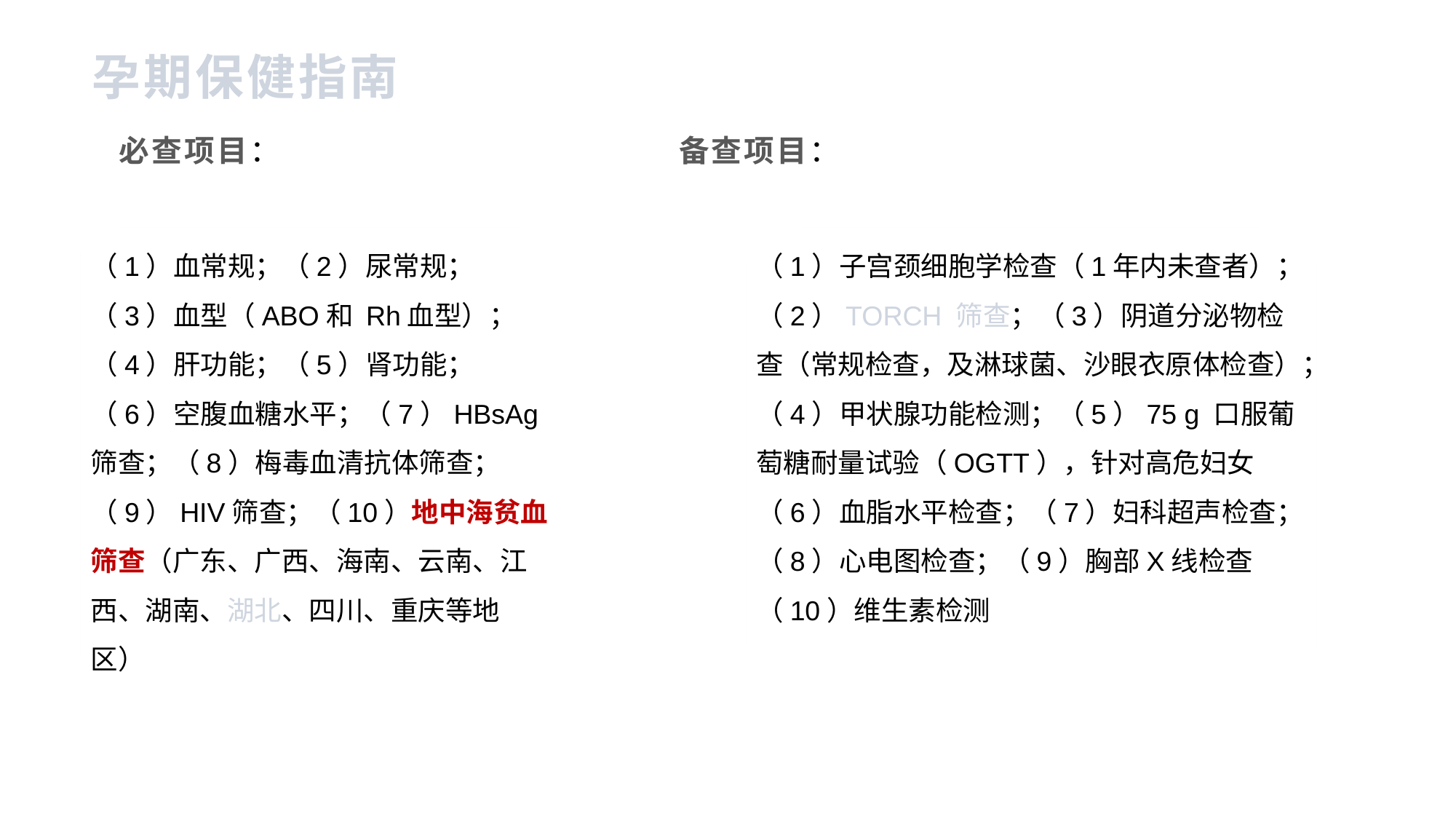

# 孕期保健指南
必查项目：                                            备查项目：
（1）血常规；（2）尿常规；（3）血型（ABO和 Rh血型）；（4）肝功能；（5）肾功能；（6）空腹血糖水平；（7）HBsAg筛查；（8）梅毒血清抗体筛查；（9）HIV筛查；（10）地中海贫血筛查（广东、广西、海南、云南、江西、湖南、湖北、四川、重庆等地区）
（1）子宫颈细胞学检查（1年内未查者）；（2）TORCH 筛查；（3）阴道分泌物检查（常规检查，及淋球菌、沙眼衣原体检查）；（4）甲状腺功能检测；（5）75 g 口服葡萄糖耐量试验（OGTT），针对高危妇女（6）血脂水平检查；（7）妇科超声检查；（8）心电图检查；（9）胸部X线检查  （10）维生素检测